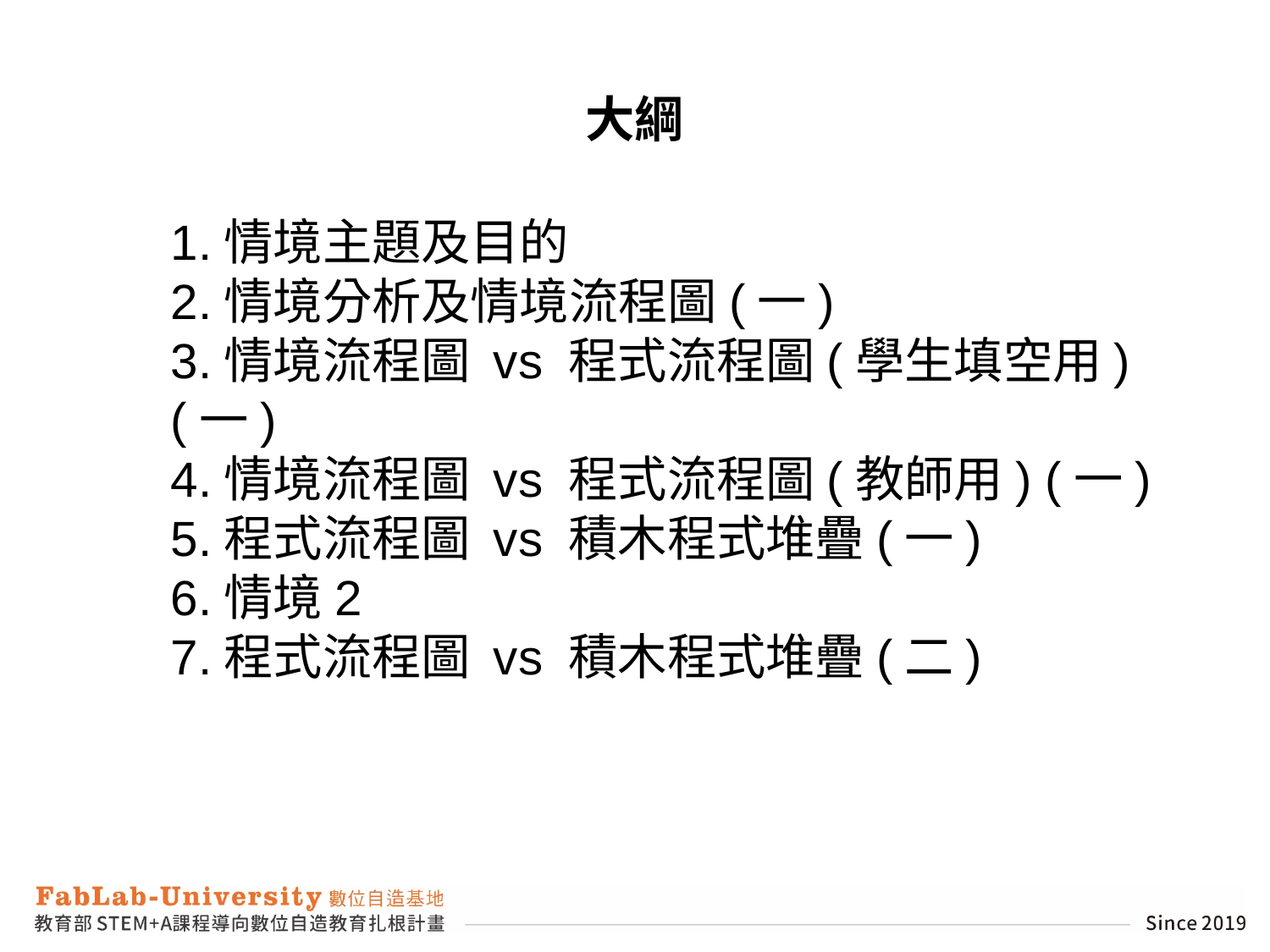

大綱
1.情境主題及目的
2.情境分析及情境流程圖(一)
3.情境流程圖 vs 程式流程圖(學生填空用) (一)
4.情境流程圖 vs 程式流程圖(教師用) (一)
5.程式流程圖 vs 積木程式堆疊(一)
6.情境2
7.程式流程圖 vs 積木程式堆疊(二)